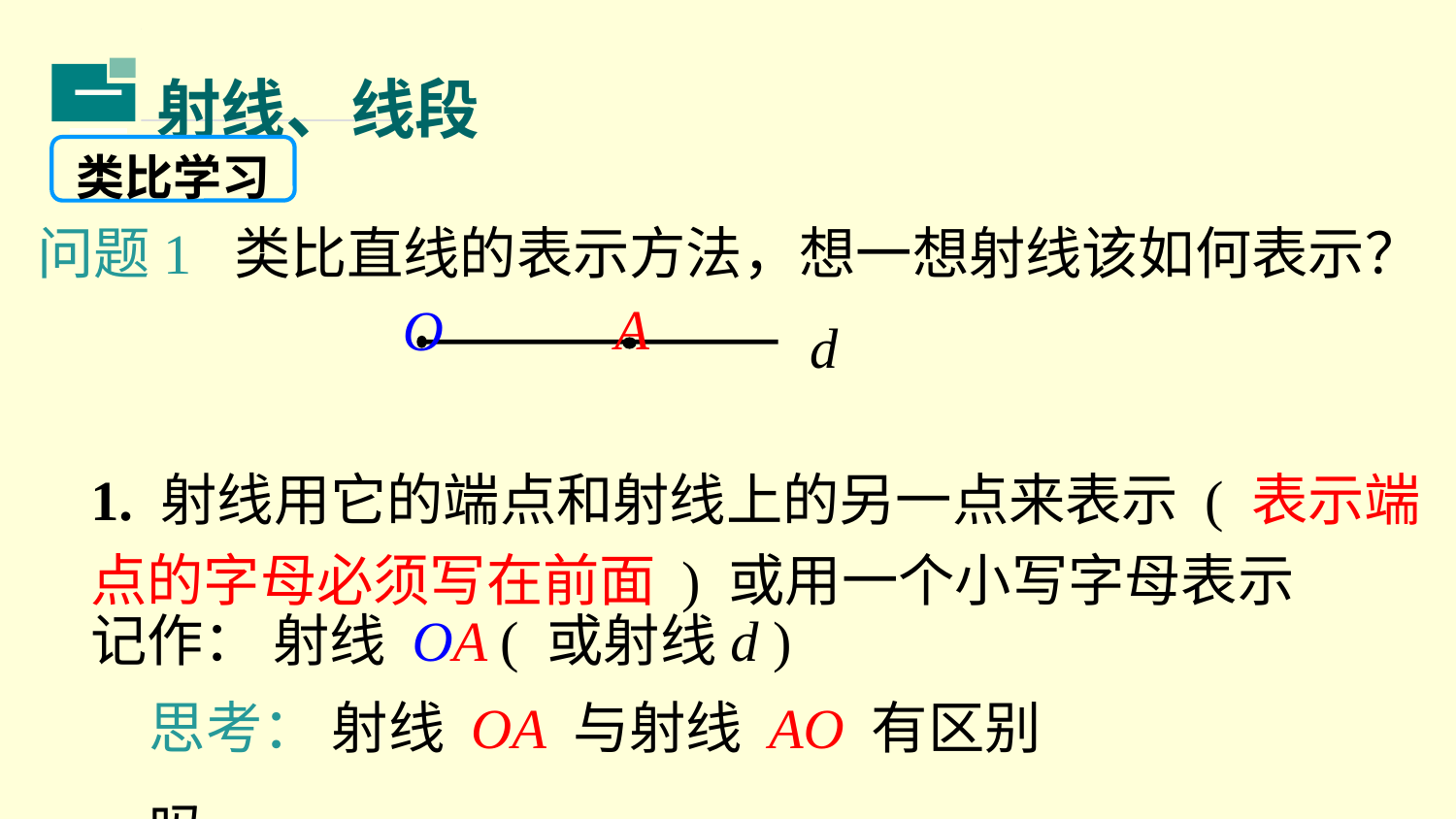

射线、线段
二

类比学习
问题1  类比直线的表示方法，想一想射线该如何表示？
A
O
d

1. 射线用它的端点和射线上的另一点来表示 ( 表示端点的字母必须写在前面 ) 或用一个小写字母表示
记作： 射线 OA ( 或射线d )
思考： 射线 OA 与射线 AO 有区别吗